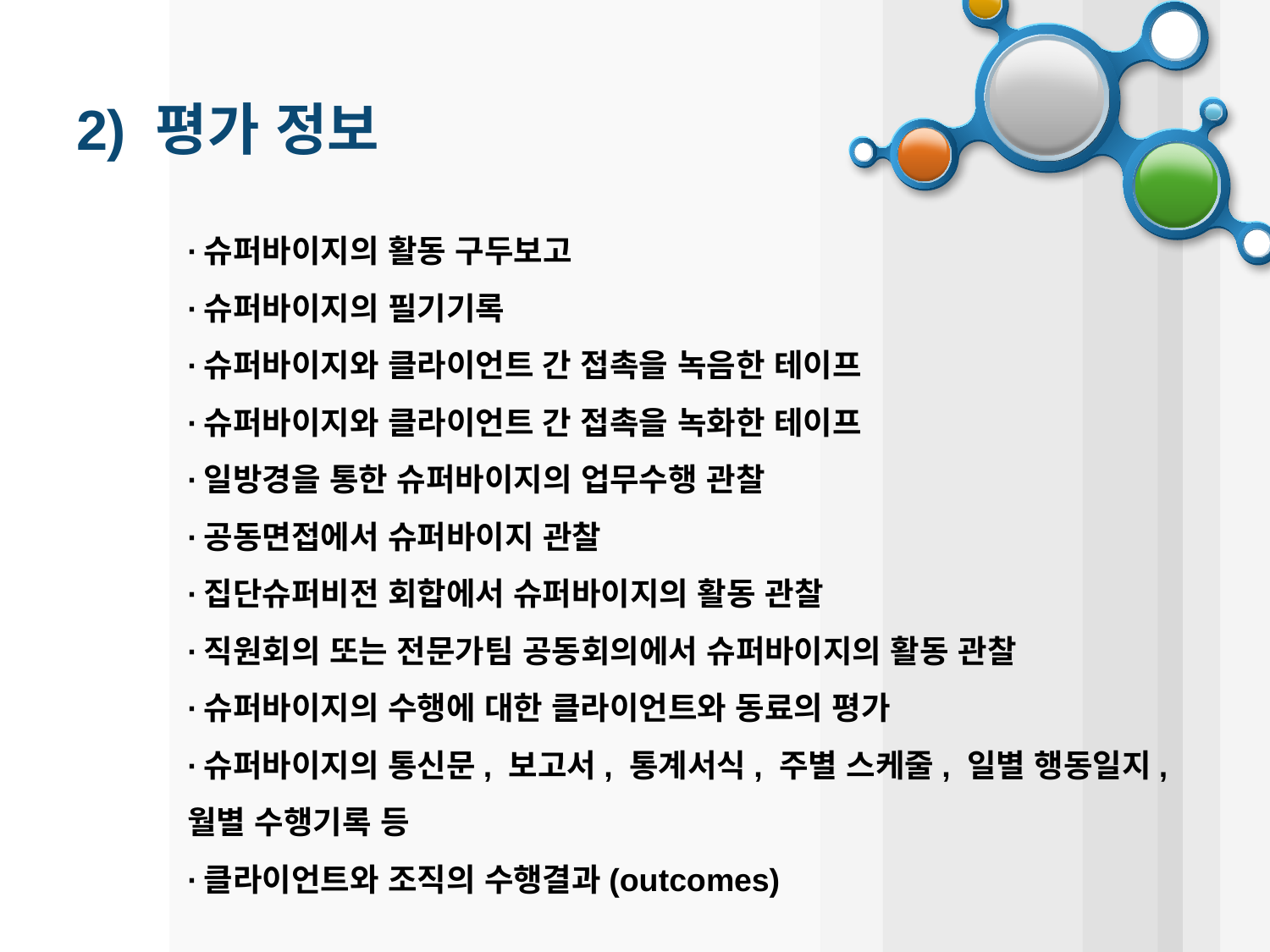

# 2) 평가 정보
∙슈퍼바이지의 활동 구두보고
∙슈퍼바이지의 필기기록
∙슈퍼바이지와 클라이언트 간 접촉을 녹음한 테이프
∙슈퍼바이지와 클라이언트 간 접촉을 녹화한 테이프
∙일방경을 통한 슈퍼바이지의 업무수행 관찰
∙공동면접에서 슈퍼바이지 관찰
∙집단슈퍼비전 회합에서 슈퍼바이지의 활동 관찰
∙직원회의 또는 전문가팀 공동회의에서 슈퍼바이지의 활동 관찰
∙슈퍼바이지의 수행에 대한 클라이언트와 동료의 평가
∙슈퍼바이지의 통신문, 보고서, 통계서식, 주별 스케줄, 일별 행동일지, 월별 수행기록 등
∙클라이언트와 조직의 수행결과(outcomes)